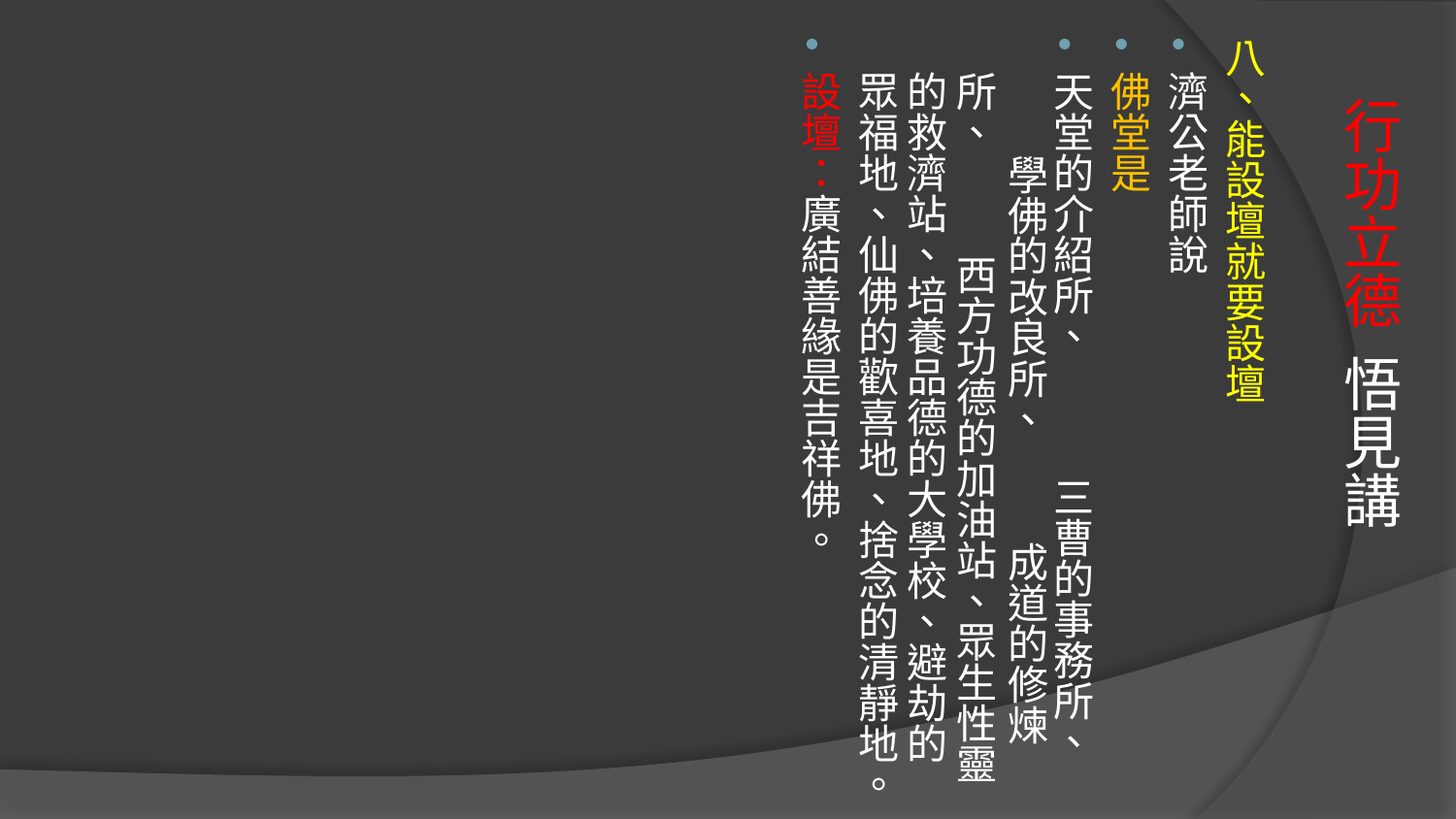

八、能設壇就要設壇
濟公老師說
佛堂是
天堂的介紹所、             三曹的事務所、            學佛的改良所、           成道的修煉所、           西方功德的加油站、眾生性靈的救濟站、培養品德的大學校、避劫的眾福地、仙佛的歡喜地、捨念的清靜地。
設壇：廣結善緣是吉祥佛。

# 行功立德  悟見講